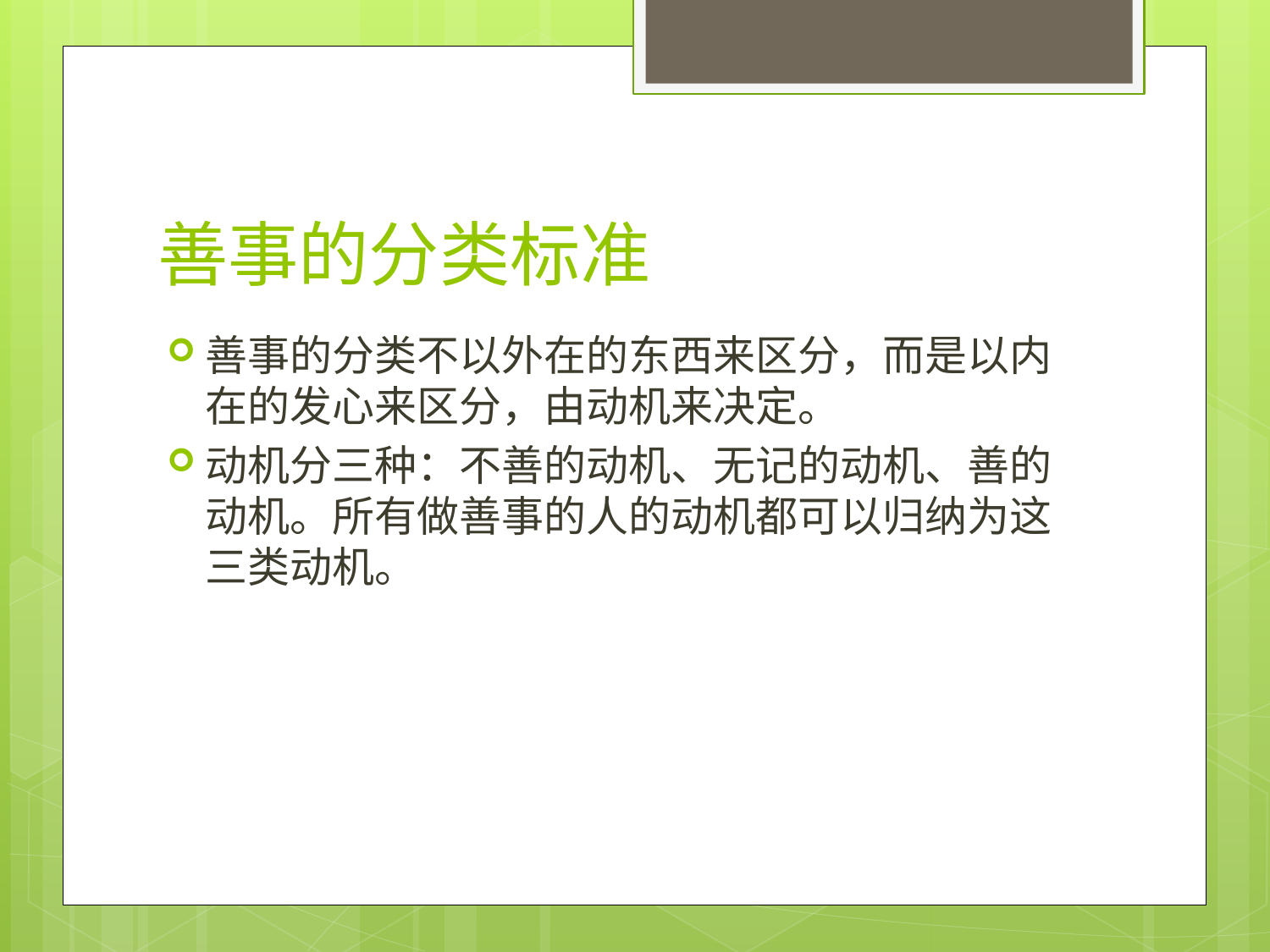

# 善事的分类标准
善事的分类不以外在的东西来区分，而是以内在的发心来区分，由动机来决定。
动机分三种：不善的动机、无记的动机、善的动机。所有做善事的人的动机都可以归纳为这三类动机。